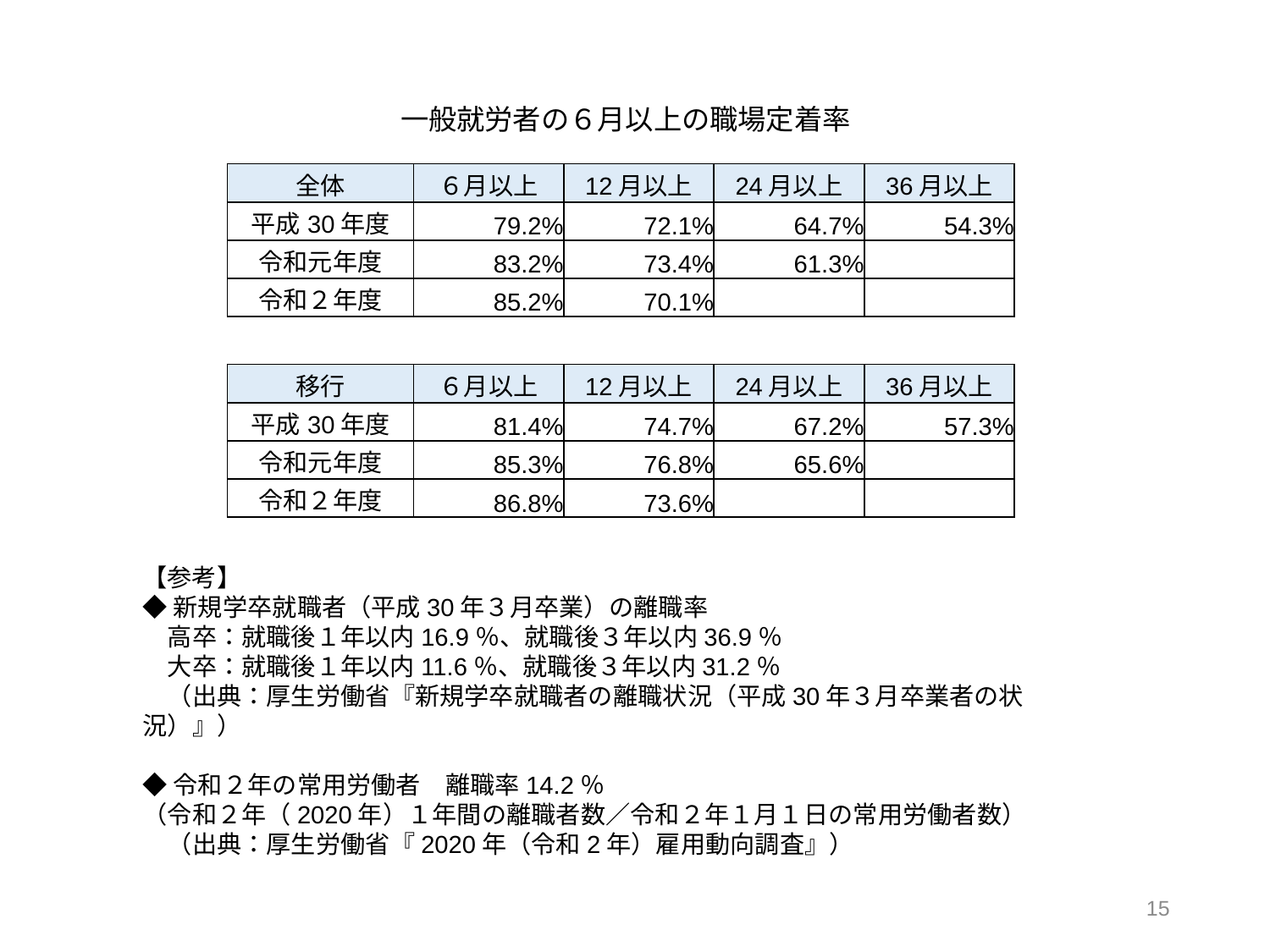

一般就労者の６月以上の職場定着率
| 全体 | ６月以上 | 12月以上 | 24月以上 | 36月以上 |
| --- | --- | --- | --- | --- |
| 平成30年度 | 79.2% | 72.1% | 64.7% | 54.3% |
| 令和元年度 | 83.2% | 73.4% | 61.3% |  |
| 令和２年度 | 85.2% | 70.1% |  |  |
| 移行 | ６月以上 | 12月以上 | 24月以上 | 36月以上 |
| --- | --- | --- | --- | --- |
| 平成30年度 | 81.4% | 74.7% | 67.2% | 57.3% |
| 令和元年度 | 85.3% | 76.8% | 65.6% |  |
| 令和２年度 | 86.8% | 73.6% |  |  |
【参考】
◆新規学卒就職者（平成30年３月卒業）の離職率
　高卒：就職後１年以内16.9％、就職後３年以内36.9％
　大卒：就職後１年以内11.6％、就職後３年以内31.2％
　（出典：厚生労働省『新規学卒就職者の離職状況（平成30年３月卒業者の状況）』）

◆令和２年の常用労働者　離職率14.2％
（令和２年（2020年）１年間の離職者数／令和２年１月１日の常用労働者数）
　（出典：厚生労働省『2020年（令和2年）雇用動向調査』）
15